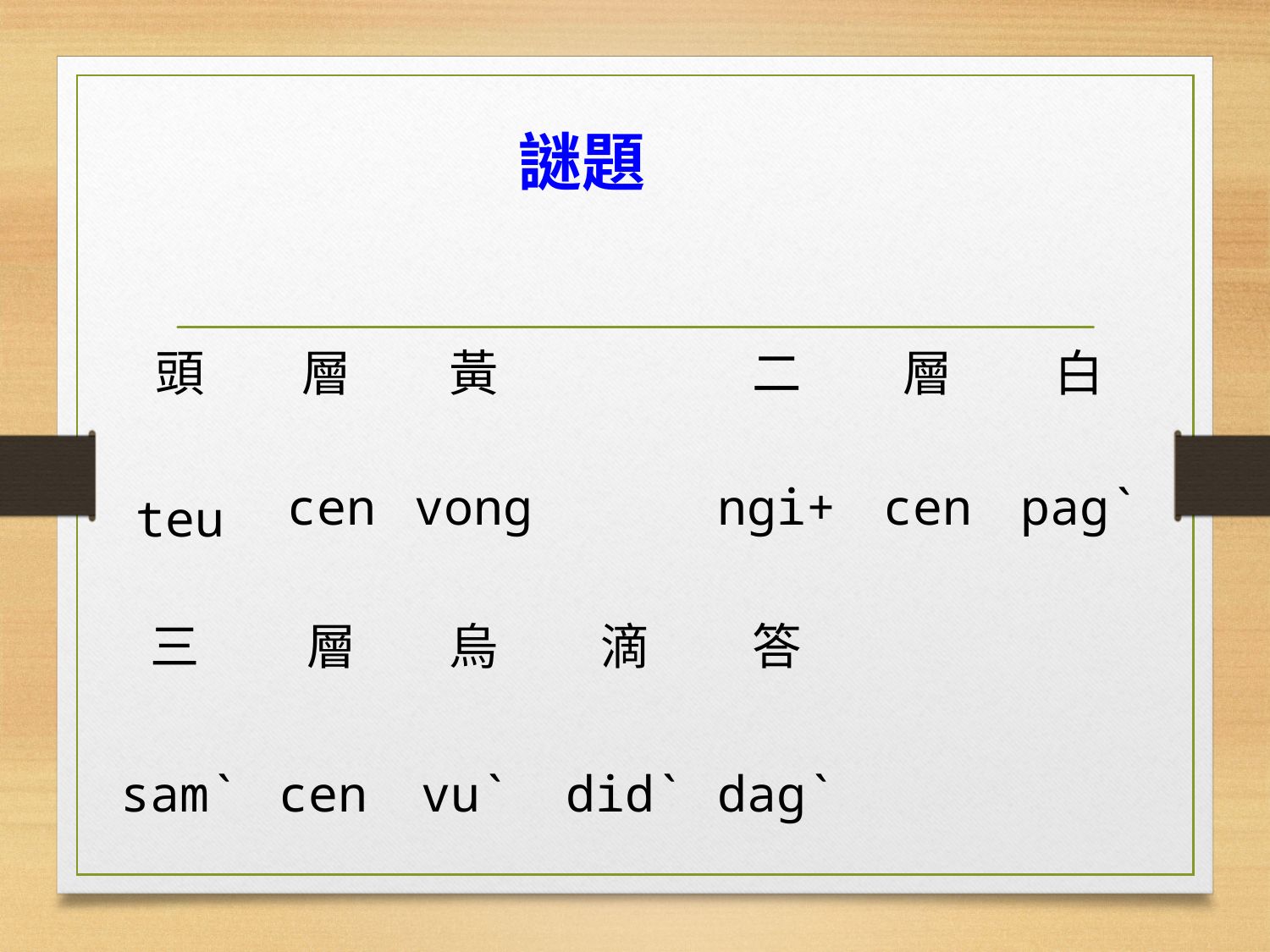

謎題
| 頭 | 層 | 黃 |  | 二 | 層 | 白 |
| --- | --- | --- | --- | --- | --- | --- |
| teu | cen | vong |  | ngi+ | cen | pagˋ |
| 三 | 層 | 烏 | 滴 | 答 |  |  |
| samˋ | cen | vuˋ | didˋ | dagˋ |  |  |